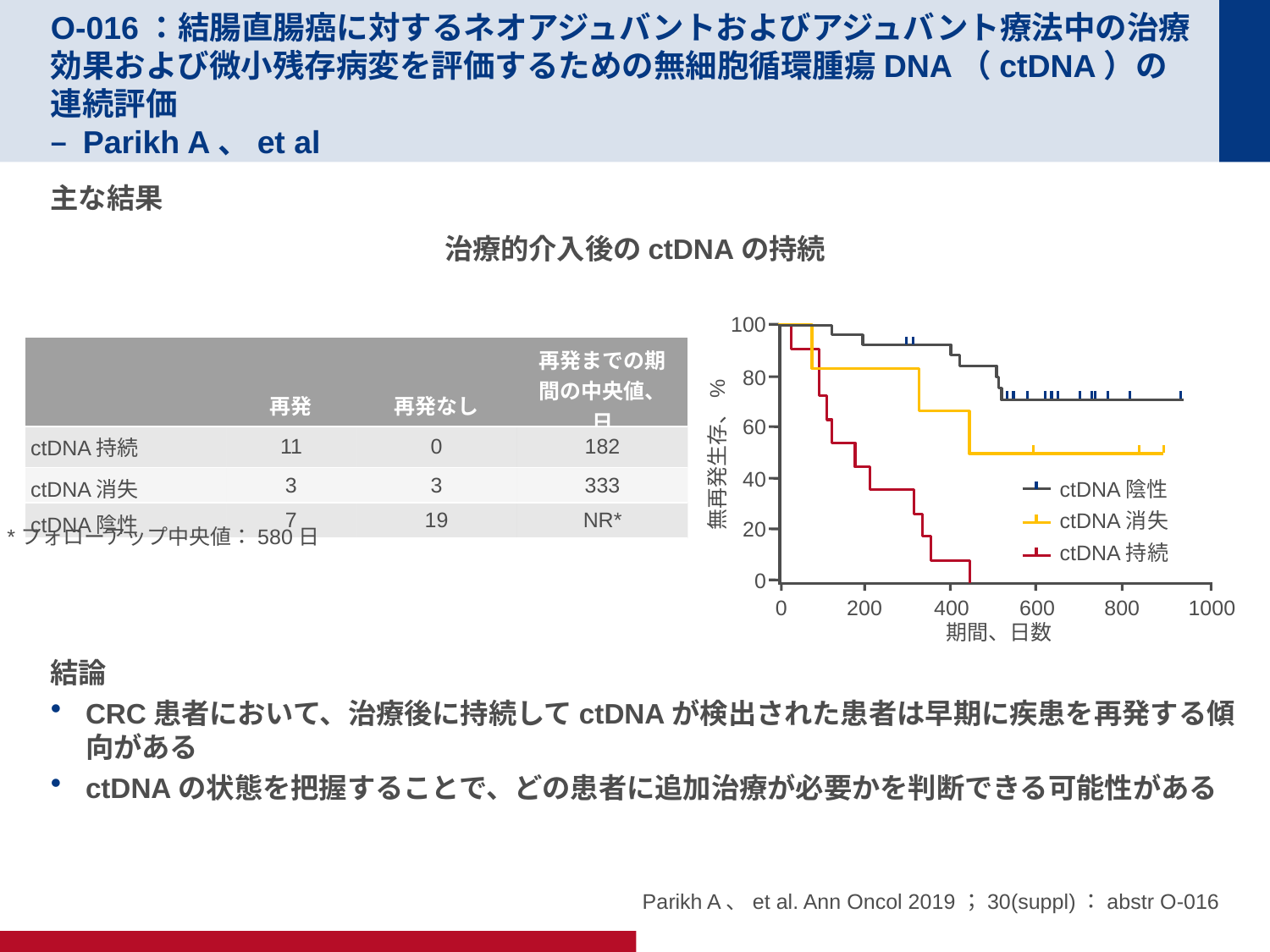

# O-016：結腸直腸癌に対するネオアジュバントおよびアジュバント療法中の治療効果および微小残存病変を評価するための無細胞循環腫瘍DNA（ctDNA）の連続評価 – Parikh A、et al
主な結果
結論
CRC患者において、治療後に持続してctDNAが検出された患者は早期に疾患を再発する傾向がある
ctDNAの状態を把握することで、どの患者に追加治療が必要かを判断できる可能性がある

治療的介入後のctDNAの持続
100

80

60

無再発生存、%
40

20

0

0

200

400

600

800

1000
期間、日数

ctDNA陰性
ctDNA消失
ctDNA持続
|  | 再発 | 再発なし | 再発までの期間の中央値、日 |
| --- | --- | --- | --- |
| ctDNA持続 | 11 | 0 | 182 |
| ctDNA消失 | 3 | 3 | 333 |
| ctDNA陰性 | 7 | 19 | NR\* |
*フォローアップ中央値：580日
Parikh A、et al. Ann Oncol 2019；30(suppl)：abstr O-016